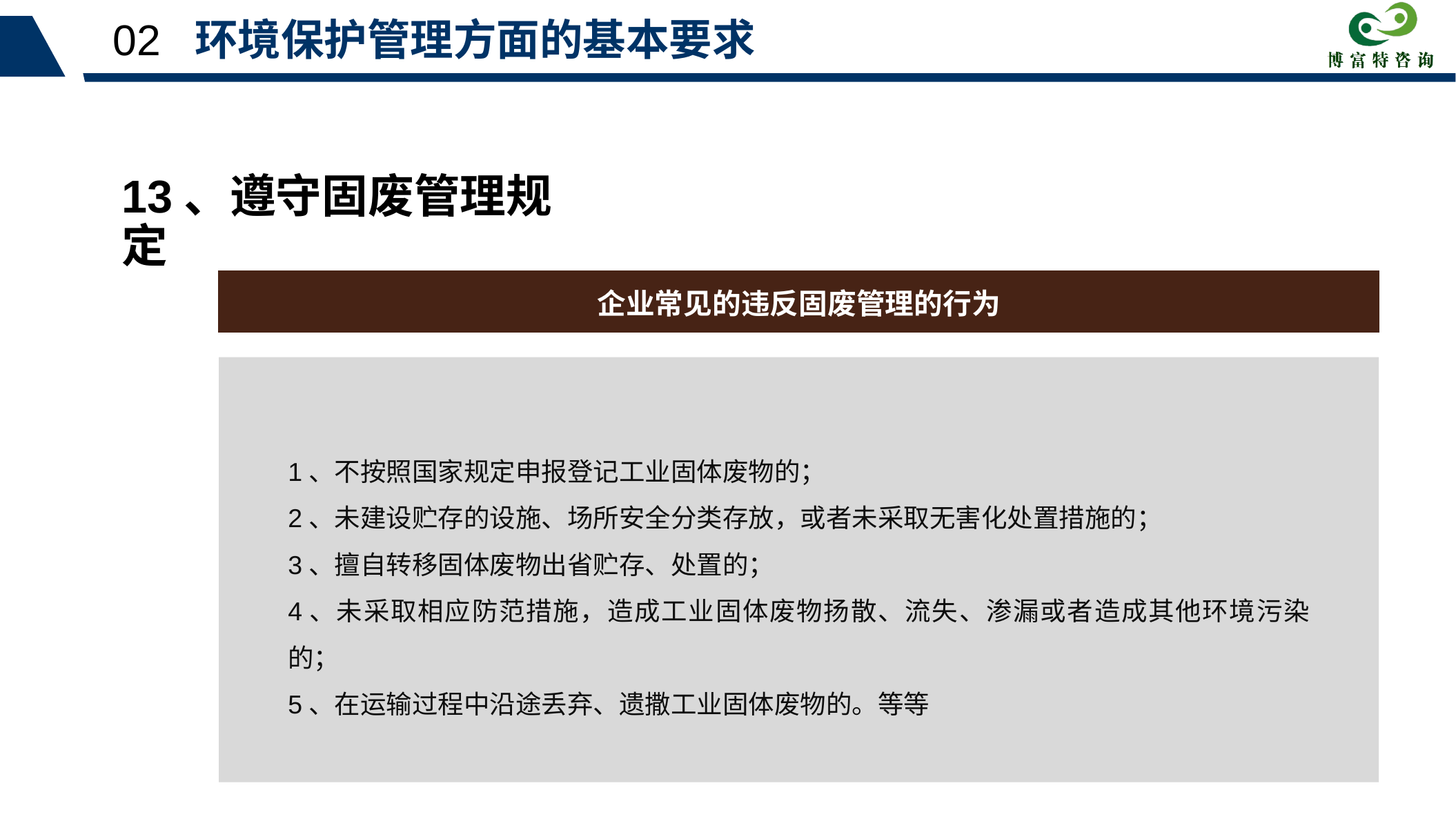

02  环境保护管理方面的基本要求

13、遵守固废管理规定

企业常见的违反固废管理的行为

1、不按照国家规定申报登记工业固体废物的；
2、未建设贮存的设施、场所安全分类存放，或者未采取无害化处置措施的；
3、擅自转移固体废物出省贮存、处置的；
4、未采取相应防范措施，造成工业固体废物扬散、流失、渗漏或者造成其他环境污染的；
5、在运输过程中沿途丢弃、遗撒工业固体废物的。等等